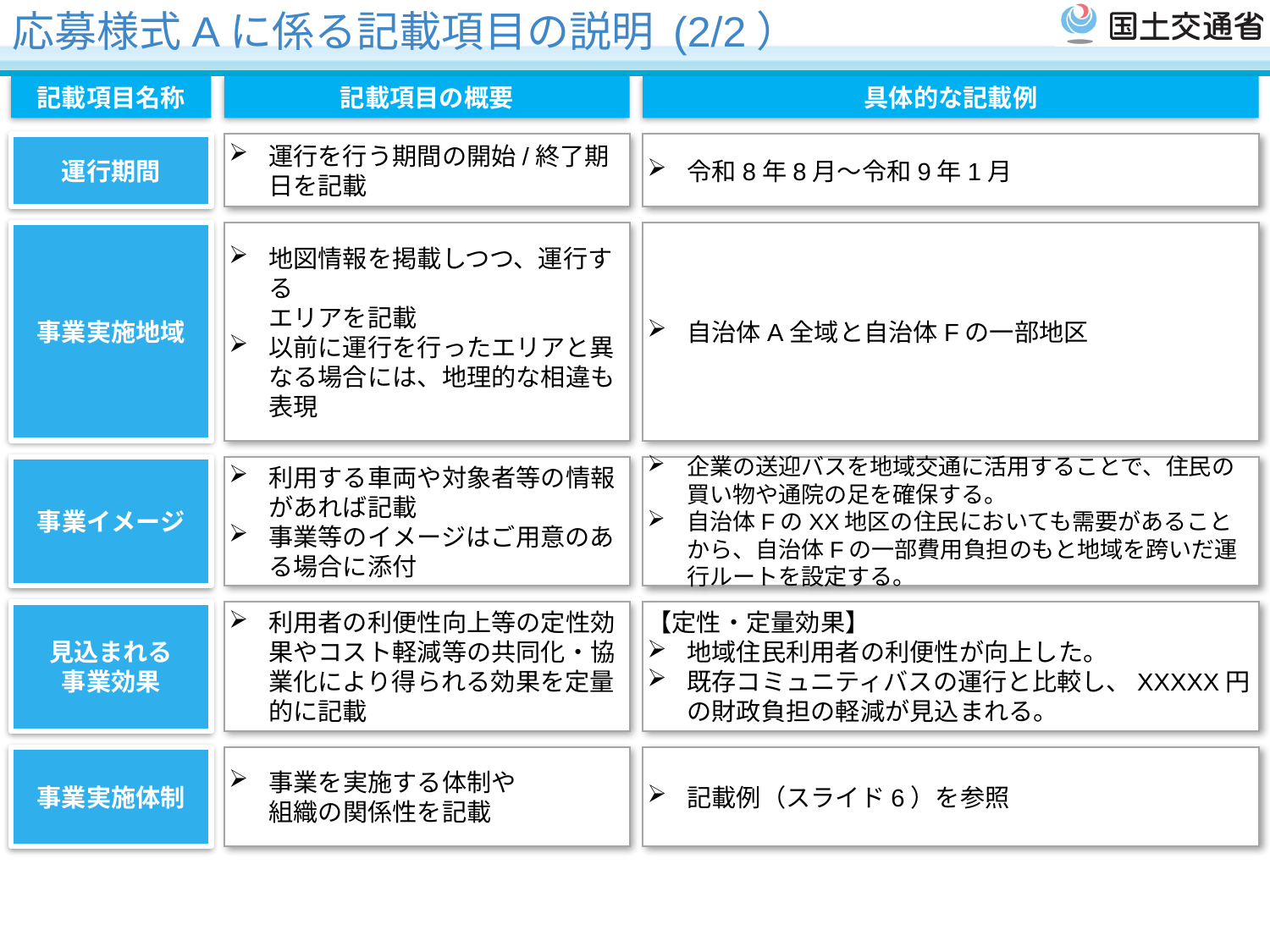

応募様式Aに係る記載項目の説明 (2/2）
記載項目名称
記載項目の概要
具体的な記載例
運行期間
運行を行う期間の開始/終了期日を記載
令和8年8月～令和9年1月
事業実施地域
地図情報を掲載しつつ、運行する
エリアを記載
以前に運行を行ったエリアと異なる場合には、地理的な相違も表現
自治体A全域と自治体Fの一部地区
事業イメージ
利用する車両や対象者等の情報があれば記載
事業等のイメージはご用意のある場合に添付
企業の送迎バスを地域交通に活用することで、住民の買い物や通院の足を確保する。
自治体FのXX地区の住民においても需要があることから、自治体Fの一部費用負担のもと地域を跨いだ運行ルートを設定する。
見込まれる
事業効果
利用者の利便性向上等の定性効果やコスト軽減等の共同化・協業化により得られる効果を定量的に記載
【定性・定量効果】
地域住民利用者の利便性が向上した。
既存コミュニティバスの運行と比較し、XXXXX円の財政負担の軽減が見込まれる。
記載例（スライド6）を参照
事業実施体制
事業を実施する体制や
組織の関係性を記載